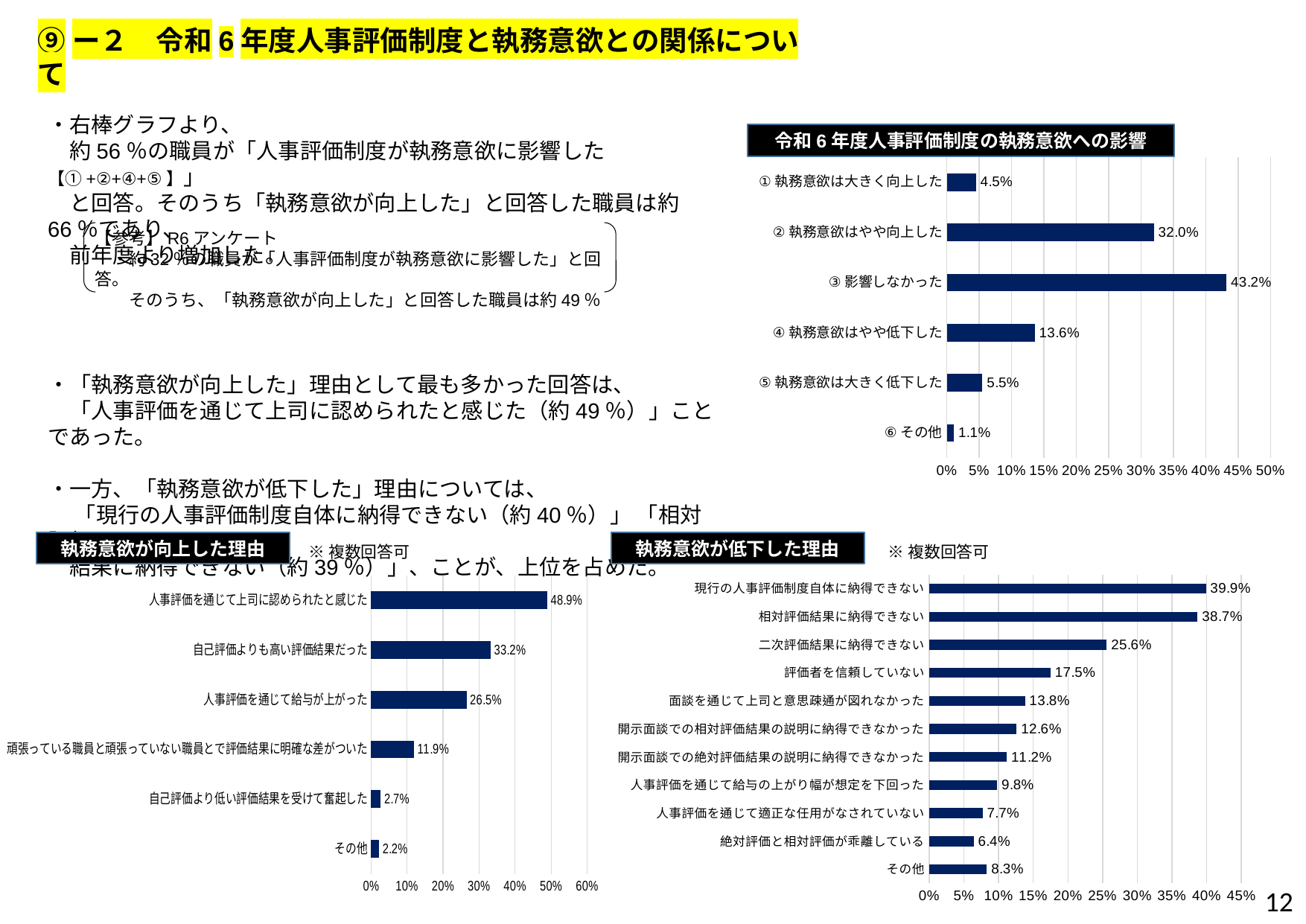

⑨ー２　令和6年度人事評価制度と執務意欲との関係について
・右棒グラフより、
　約56％の職員が「人事評価制度が執務意欲に影響した【①+②+④+⑤】」
　と回答。そのうち「執務意欲が向上した」と回答した職員は約66％であり、
　前年度より増加した。

・「執務意欲が向上した」理由として最も多かった回答は、
　「人事評価を通じて上司に認められたと感じた（約49％）」ことであった。

・一方、「執務意欲が低下した」理由については、
　 「現行の人事評価制度自体に納得できない（約40％）」 「相対評価
　結果に納得できない（約39％）」、ことが、上位を占めた。
【参考】R6アンケート
　・約32％の職員が「人事評価制度が執務意欲に影響した」と回答。
　　そのうち、「執務意欲が向上した」と回答した職員は約49％

令和6年度人事評価制度の執務意欲への影響

### Chart

| Category |  |
|---|---|
| ⑥その他 | 0.011 |
| ⑤執務意欲は大きく低下した | 0.055 |
| ④執務意欲はやや低下した | 0.136 |
| ③影響しなかった | 0.432 |
| ②執務意欲はやや向上した | 0.32 |
| ①執務意欲は大きく向上した | 0.045 |
執務意欲が向上した理由
執務意欲が低下した理由
※複数回答可
※複数回答可

### Chart

| Category |  |
|---|---|
| その他 | 0.022 |
| 自己評価より低い評価結果を受けて奮起した | 0.027 |
| 頑張っている職員と頑張っていない職員とで評価結果に明確な差がついた | 0.119 |
| 人事評価を通じて給与が上がった | 0.265 |
| 自己評価よりも高い評価結果だった | 0.332 |
| 人事評価を通じて上司に認められたと感じた | 0.489 |

### Chart

| Category |  |
|---|---|
| その他 | 0.083 |
| 絶対評価と相対評価が乖離している | 0.064 |
| 人事評価を通じて適正な任用がなされていない | 0.077 |
| 人事評価を通じて給与の上がり幅が想定を下回った | 0.098 |
| 開示面談での絶対評価結果の説明に納得できなかった | 0.112 |
| 開示面談での相対評価結果の説明に納得できなかった | 0.126 |
| 面談を通じて上司と意思疎通が図れなかった | 0.138 |
| 評価者を信頼していない | 0.175 |
| 二次評価結果に納得できない | 0.256 |
| 相対評価結果に納得できない | 0.387 |
| 現行の人事評価制度自体に納得できない | 0.399 |
12